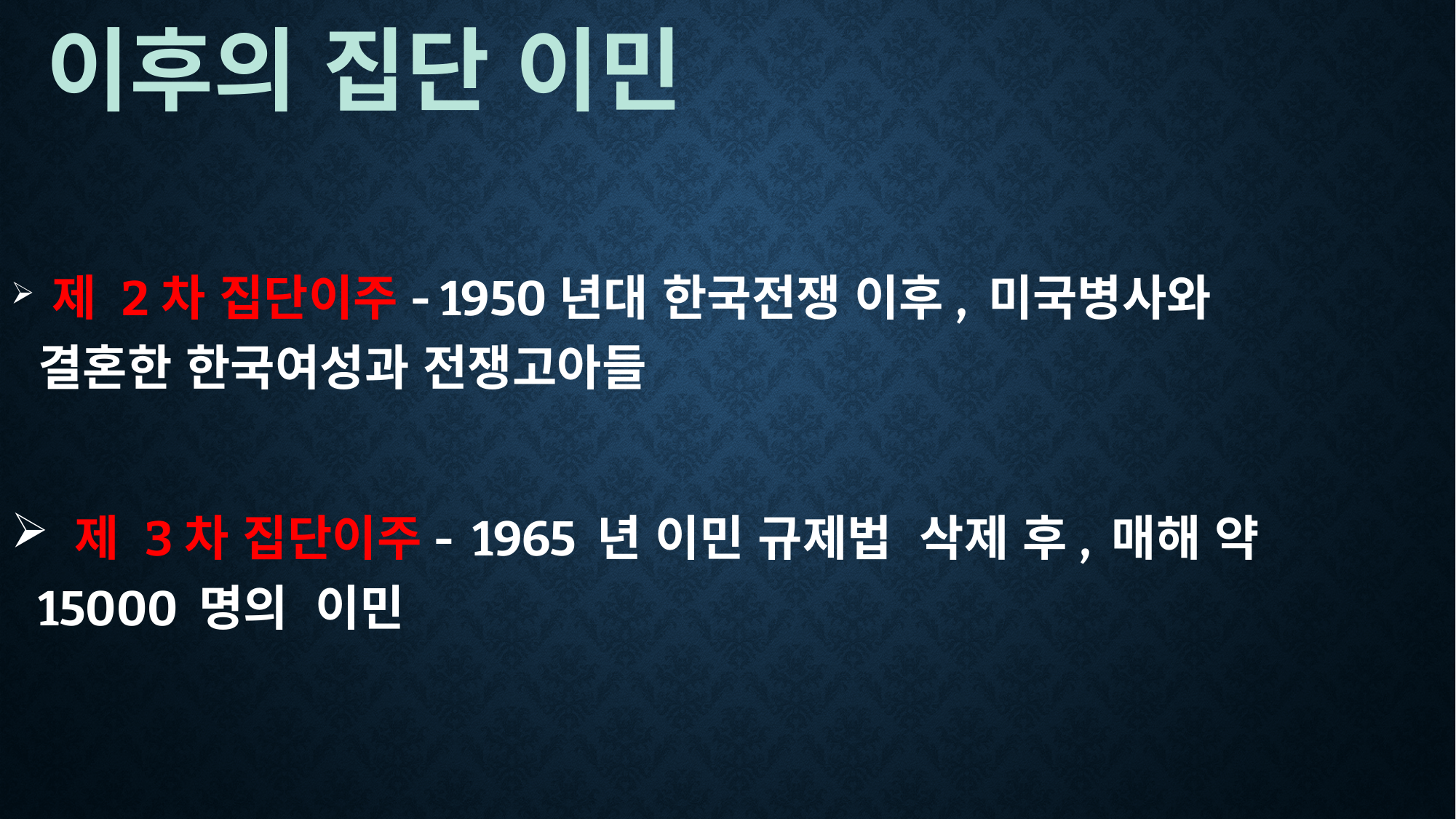

# 이후의 집단 이민
 제 2차 집단이주- 1950년대 한국전쟁 이후, 미국병사와 결혼한 한국여성과 전쟁고아들

 제 3차 집단이주-  1965 년 이민 규제법  삭제 후, 매해 약 15000 명의  이민